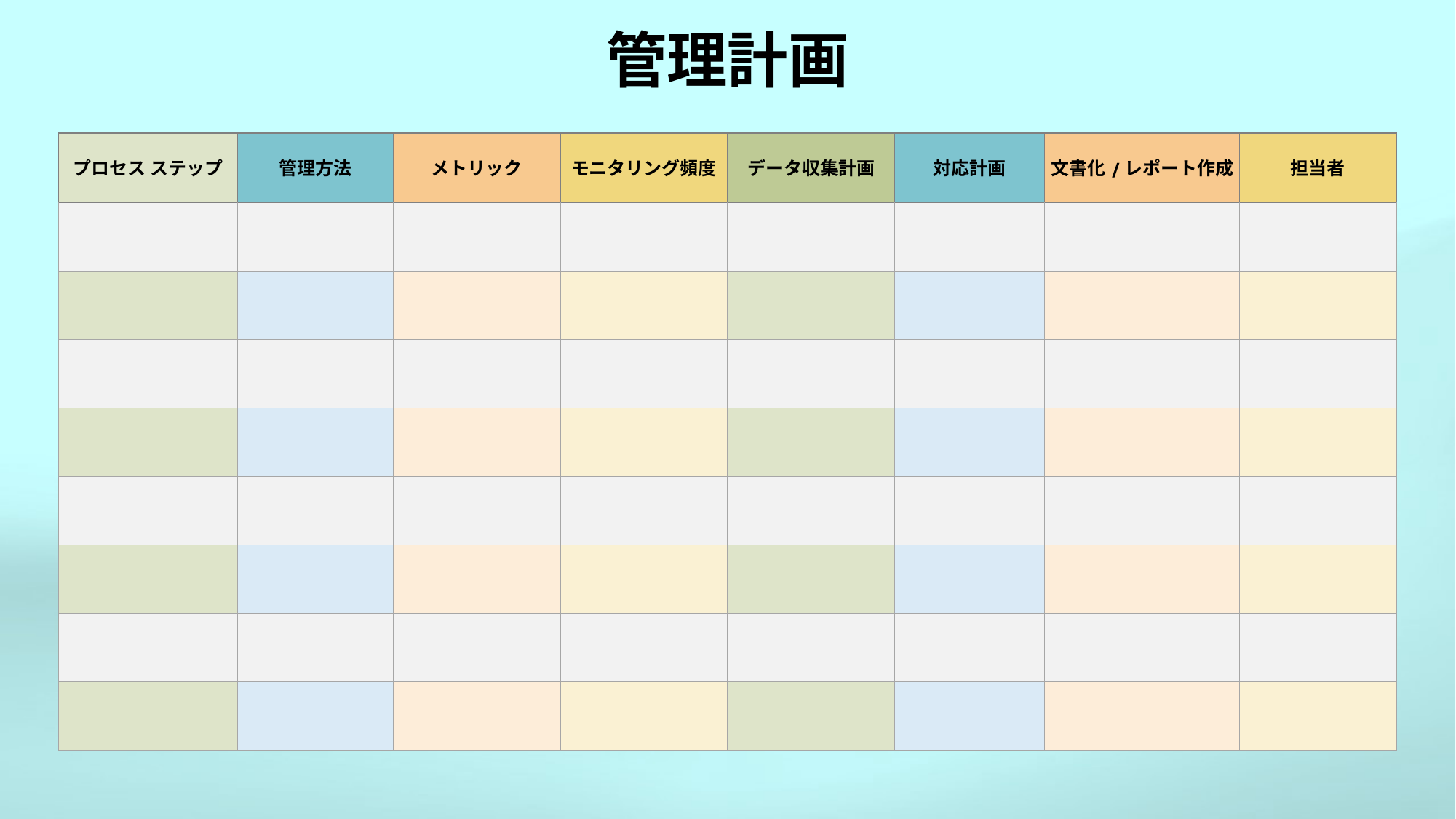

# 管理計画
| プロセス ステップ | 管理方法 | メトリック | モニタリング頻度 | データ収集計画 | 対応計画 | 文書化/レポート作成 | 担当者 |
| --- | --- | --- | --- | --- | --- | --- | --- |
|  |  |  |  |  |  |  |  |
|  |  |  |  |  |  |  |  |
|  |  |  |  |  |  |  |  |
|  |  |  |  |  |  |  |  |
|  |  |  |  |  |  |  |  |
|  |  |  |  |  |  |  |  |
|  |  |  |  |  |  |  |  |
|  |  |  |  |  |  |  |  |